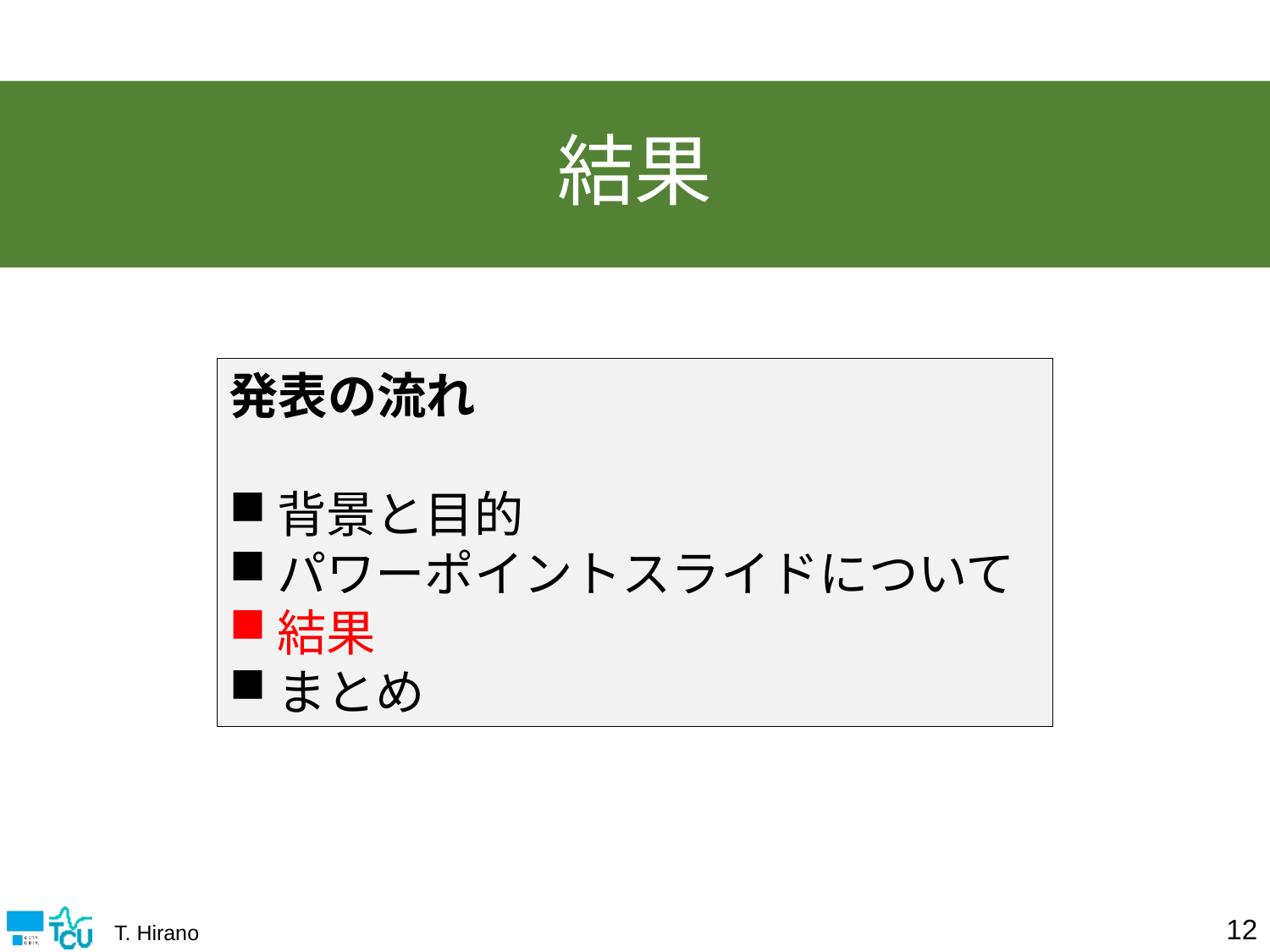

# 結果
発表の流れ

背景と目的
パワーポイントスライドについて
結果
まとめ